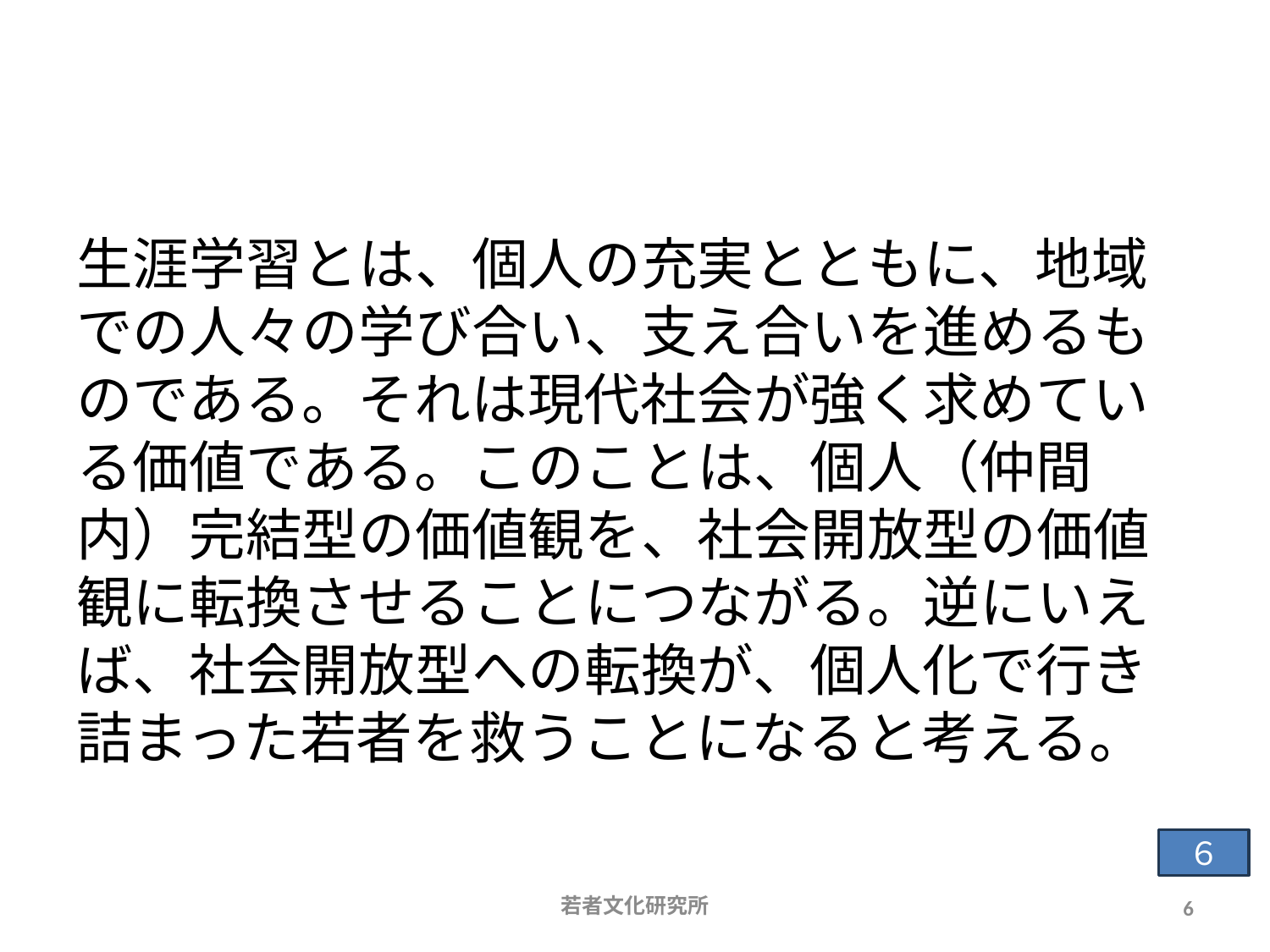

# 生涯学習とは
生涯学習とは、個人の充実とともに、地域での人々の学び合い、支え合いを進めるものである。それは現代社会が強く求めている価値である。このことは、個人（仲間内）完結型の価値観を、社会開放型の価値観に転換させることにつながる。逆にいえば、社会開放型への転換が、個人化で行き詰まった若者を救うことになると考える。
６
若者文化研究所
6